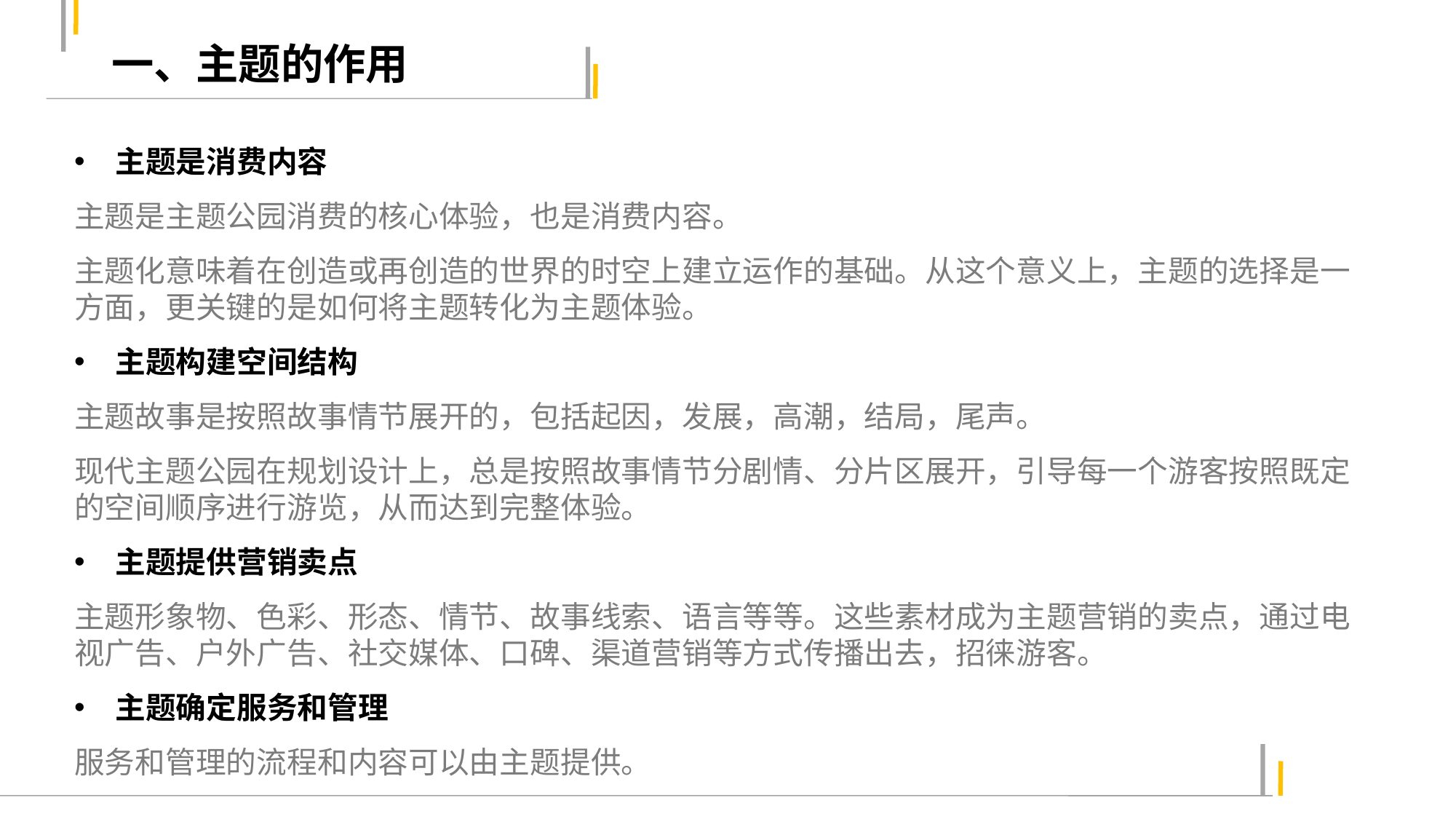

一、主题的作用

主题是消费内容
主题是主题公园消费的核心体验，也是消费内容。
主题化意味着在创造或再创造的世界的时空上建立运作的基础。从这个意义上，主题的选择是一方面，更关键的是如何将主题转化为主题体验。
主题构建空间结构
主题故事是按照故事情节展开的，包括起因，发展，高潮，结局，尾声。
现代主题公园在规划设计上，总是按照故事情节分剧情、分片区展开，引导每一个游客按照既定的空间顺序进行游览，从而达到完整体验。
主题提供营销卖点
主题形象物、色彩、形态、情节、故事线索、语言等等。这些素材成为主题营销的卖点，通过电视广告、户外广告、社交媒体、口碑、渠道营销等方式传播出去，招徕游客。
主题确定服务和管理
服务和管理的流程和内容可以由主题提供。